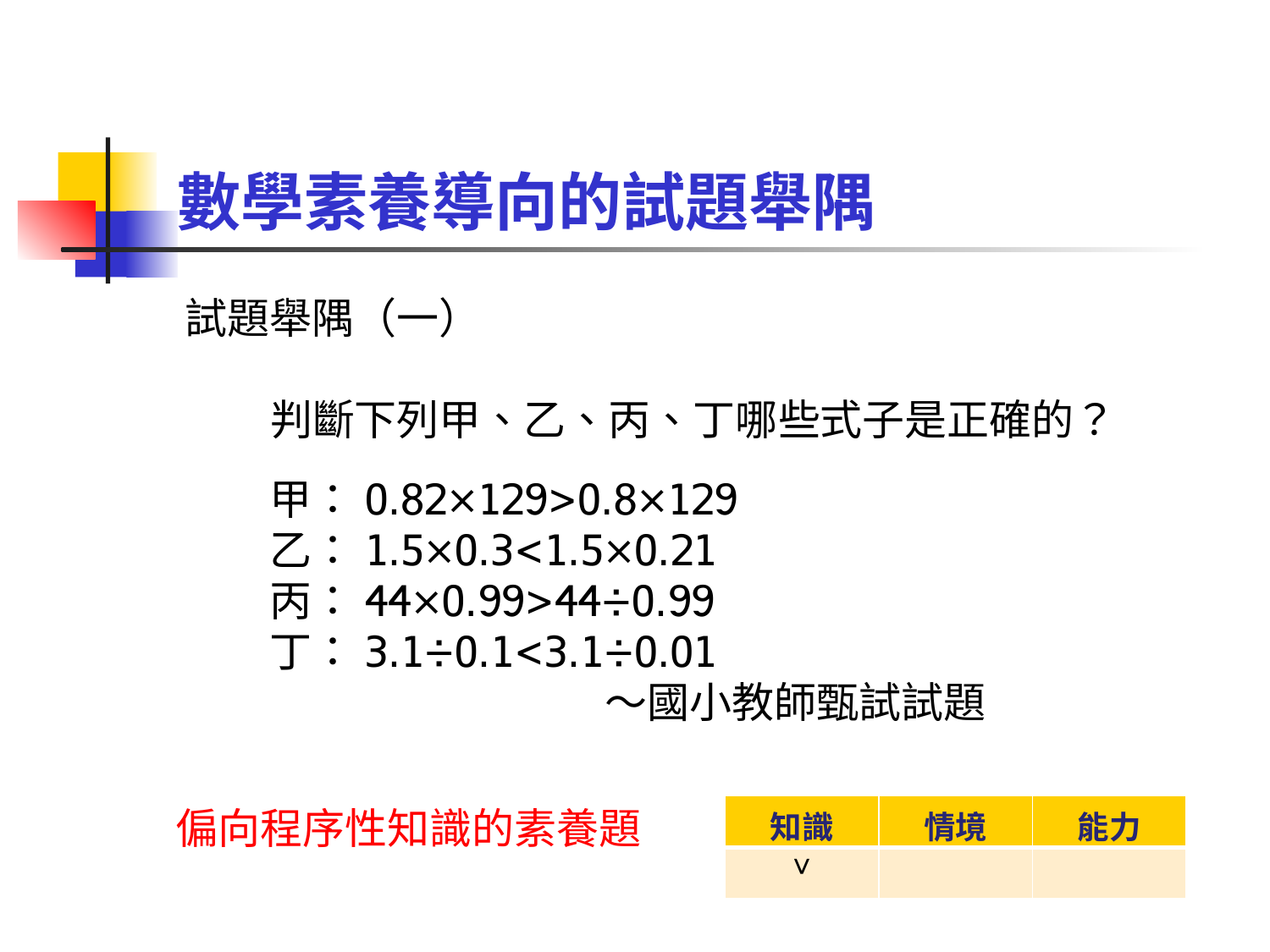

# 數學素養導向的試題舉隅
試題舉隅（一）

　　判斷下列甲、乙、丙、丁哪些式子是正確的？
　　甲：0.82×129>0.8×129
　　乙：1.5×0.3<1.5×0.21
　　丙：44×0.99>44÷0.99
　　丁：3.1÷0.1<3.1÷0.01
                                           ～國小教師甄試試題
偏向程序性知識的素養題
| 知識 | 情境 | 能力 |
| --- | --- | --- |
| ˅ |  |  |